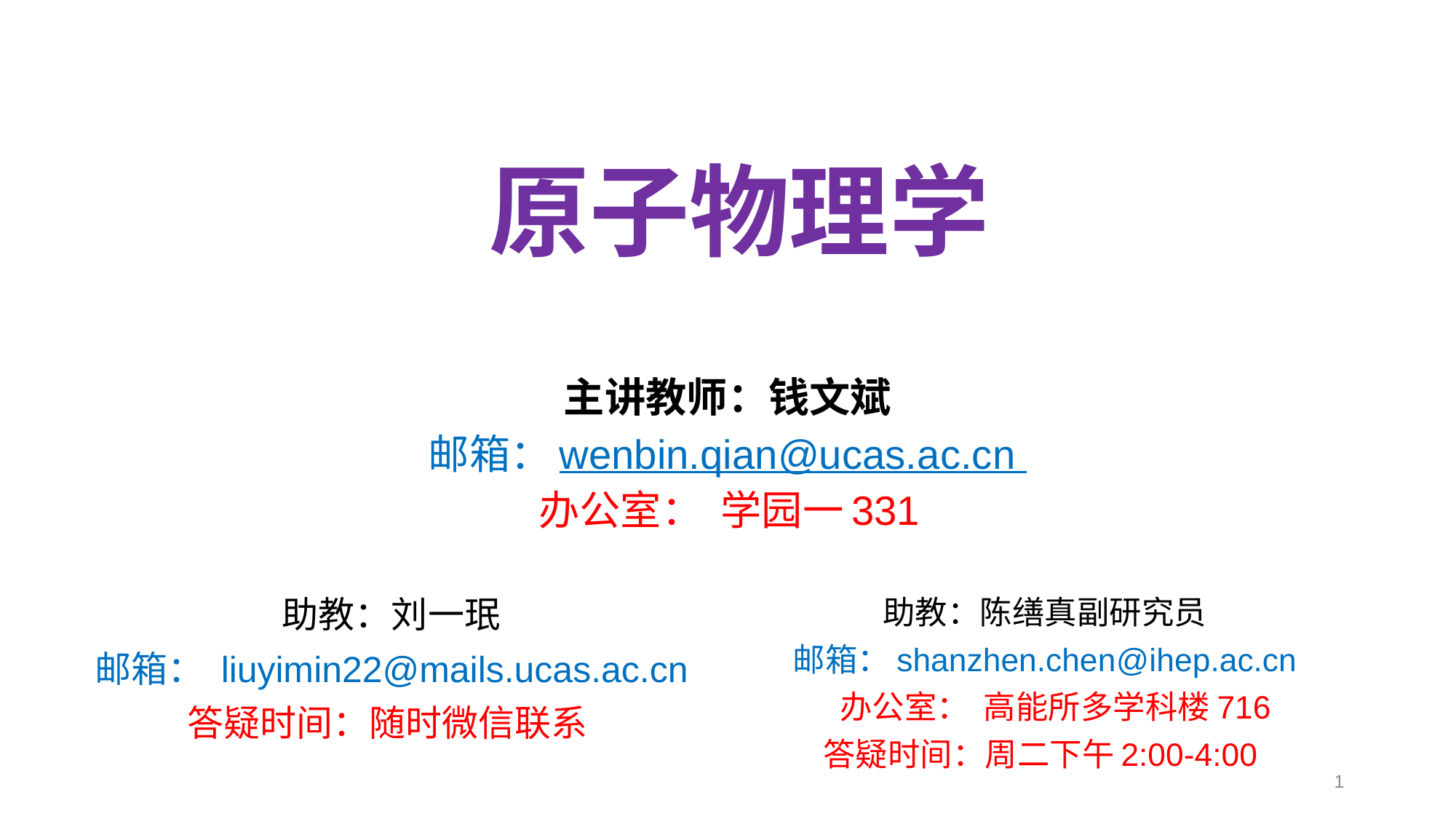

# 原子物理学
主讲教师：钱文斌
邮箱：wenbin.qian@ucas.ac.cn
  办公室：  学园一331

助教：刘一珉
邮箱： liuyimin22@mails.ucas.ac.cn
答疑时间：随时微信联系

助教：陈缮真副研究员
邮箱：shanzhen.chen@ihep.ac.cn
  办公室：  高能所多学科楼716
答疑时间：周二下午2:00-4:00

1